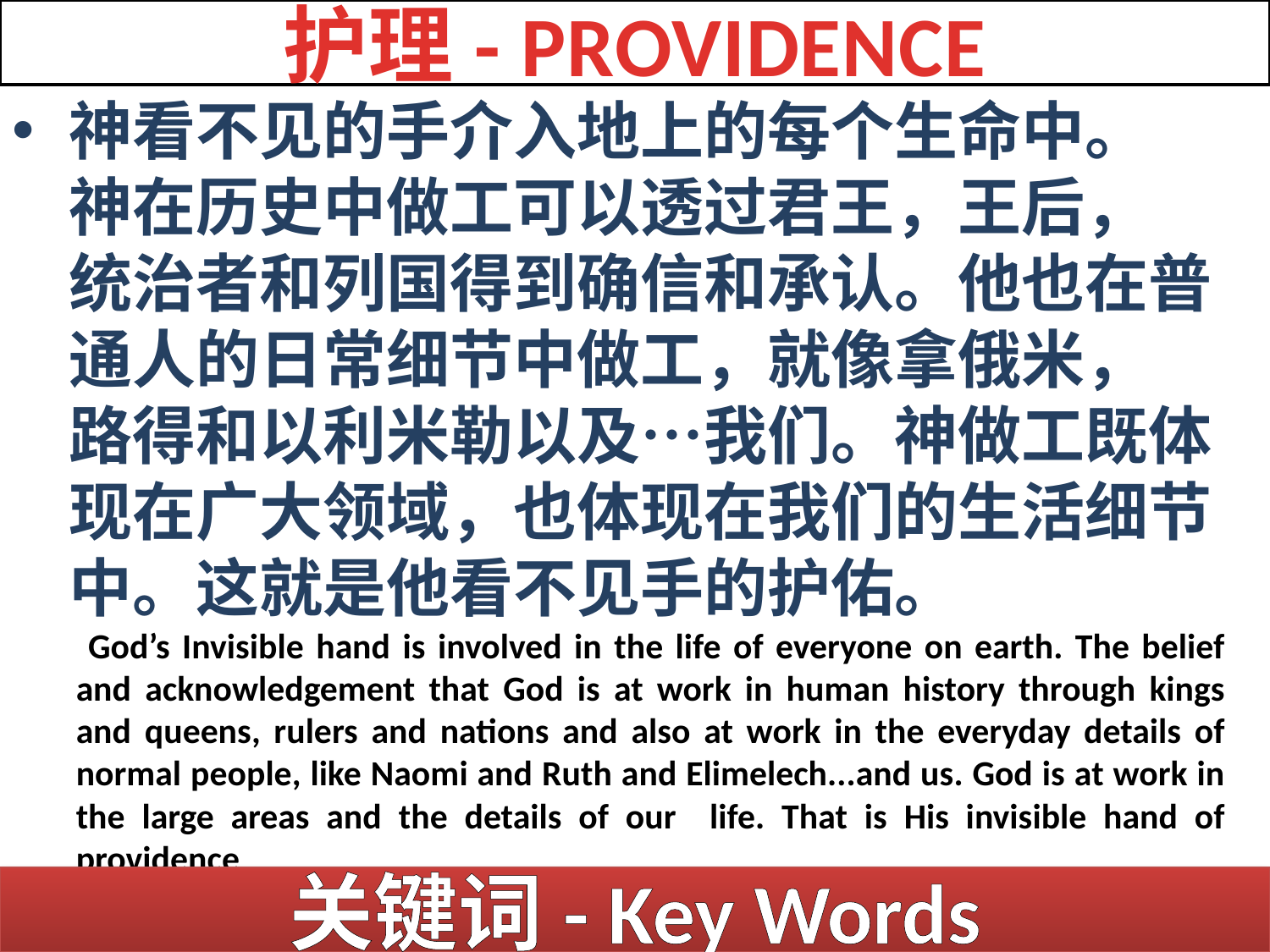

护理- PROVIDENCE
神看不见的手介入地上的每个生命中。 神在历史中做工可以透过君王，王后， 统治者和列国得到确信和承认。他也在普通人的日常细节中做工，就像拿俄米， 路得和以利米勒以及…我们。神做工既体现在广大领域，也体现在我们的生活细节中。这就是他看不见手的护佑。
 God’s Invisible hand is involved in the life of everyone on earth. The belief and acknowledgement that God is at work in human history through kings and queens, rulers and nations and also at work in the everyday details of normal people, like Naomi and Ruth and Elimelech...and us. God is at work in the large areas and the details of our  life. That is His invisible hand of providence
关键词- Key Words